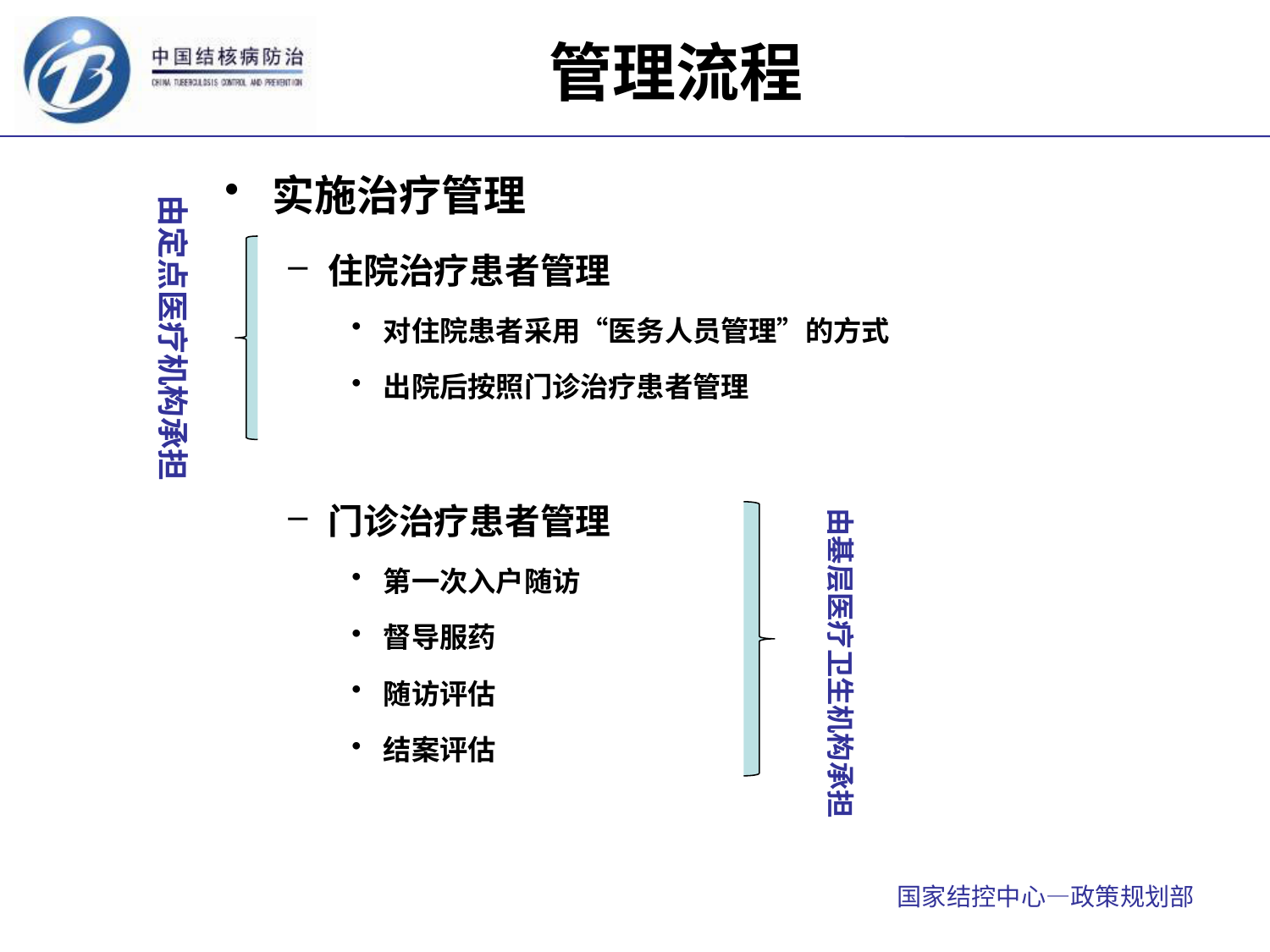

# 管理流程
实施治疗管理
住院治疗患者管理
对住院患者采用“医务人员管理”的方式
出院后按照门诊治疗患者管理

门诊治疗患者管理
第一次入户随访
督导服药
随访评估
结案评估

由定点医疗机构承担

由基层医疗卫生机构承担